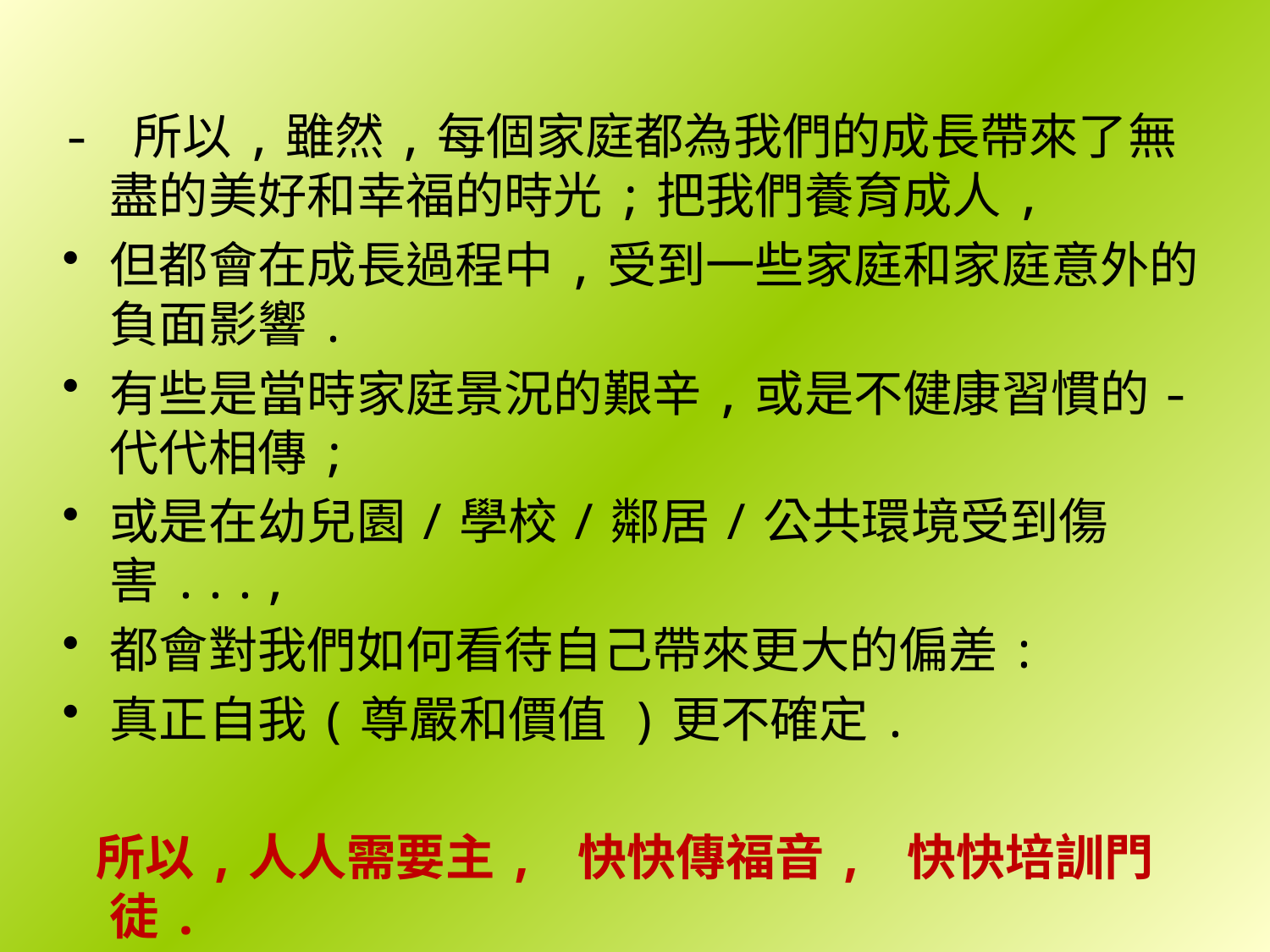

- 所以,雖然,每個家庭都為我們的成長帶來了無盡的美好和幸福的時光;把我們養育成人,
但都會在成長過程中,受到一些家庭和家庭意外的負面影響.
有些是當時家庭景況的艱辛,或是不健康習慣的-代代相傳;
或是在幼兒園/學校/鄰居/公共環境受到傷害...,
都會對我們如何看待自己帶來更大的偏差:
真正自我(尊嚴和價值 )更不確定.

  所以,人人需要主, 快快傳福音, 快快培訓門徒.